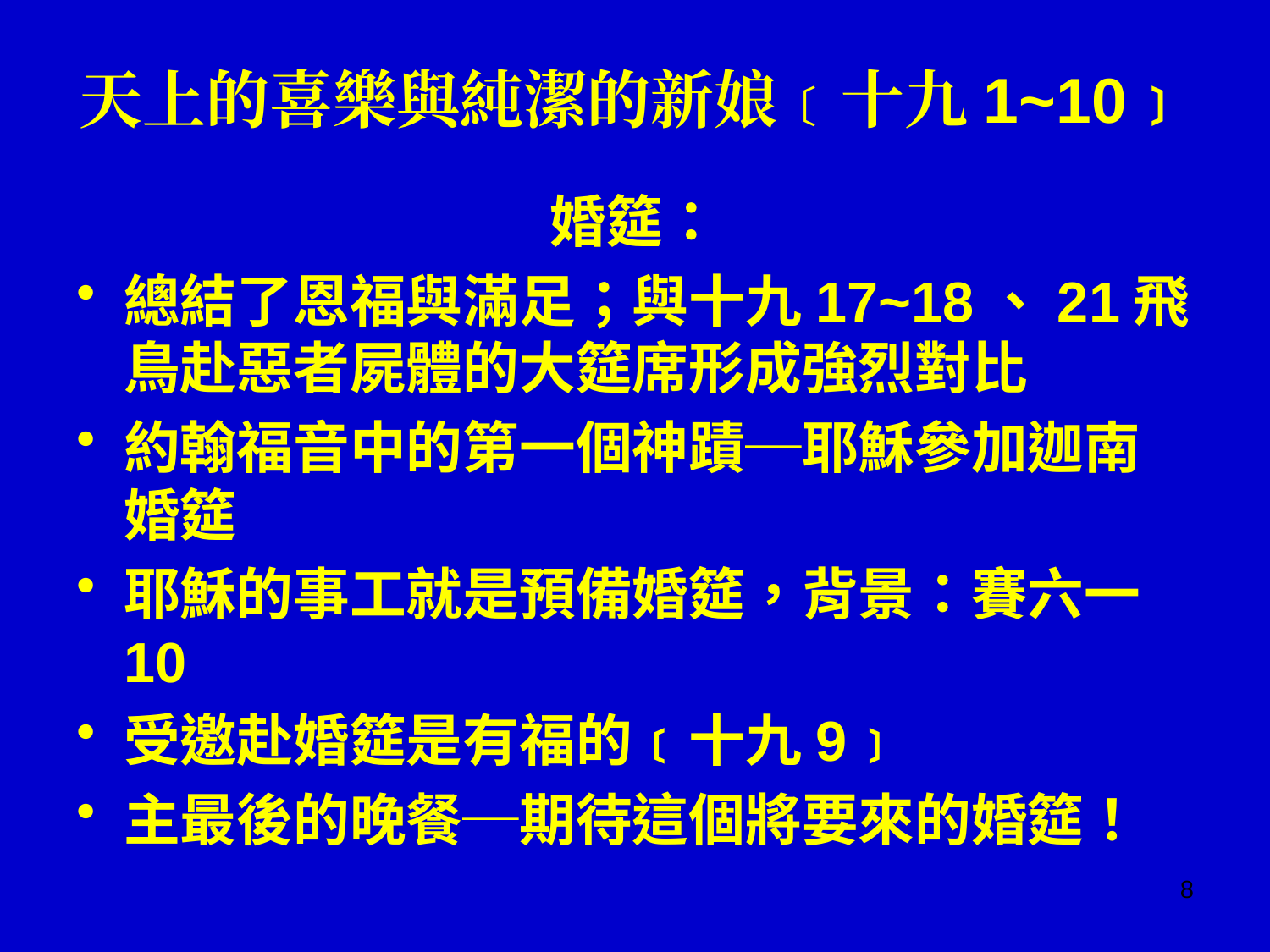

# 天上的喜樂與純潔的新娘﹝十九1~10﹞
婚筵：
總結了恩福與滿足；與十九17~18、21飛鳥赴惡者屍體的大筵席形成強烈對比
約翰福音中的第一個神蹟─耶穌參加迦南婚筵
耶穌的事工就是預備婚筵，背景：賽六一10
受邀赴婚筵是有福的﹝十九9﹞
主最後的晚餐─期待這個將要來的婚筵！
8